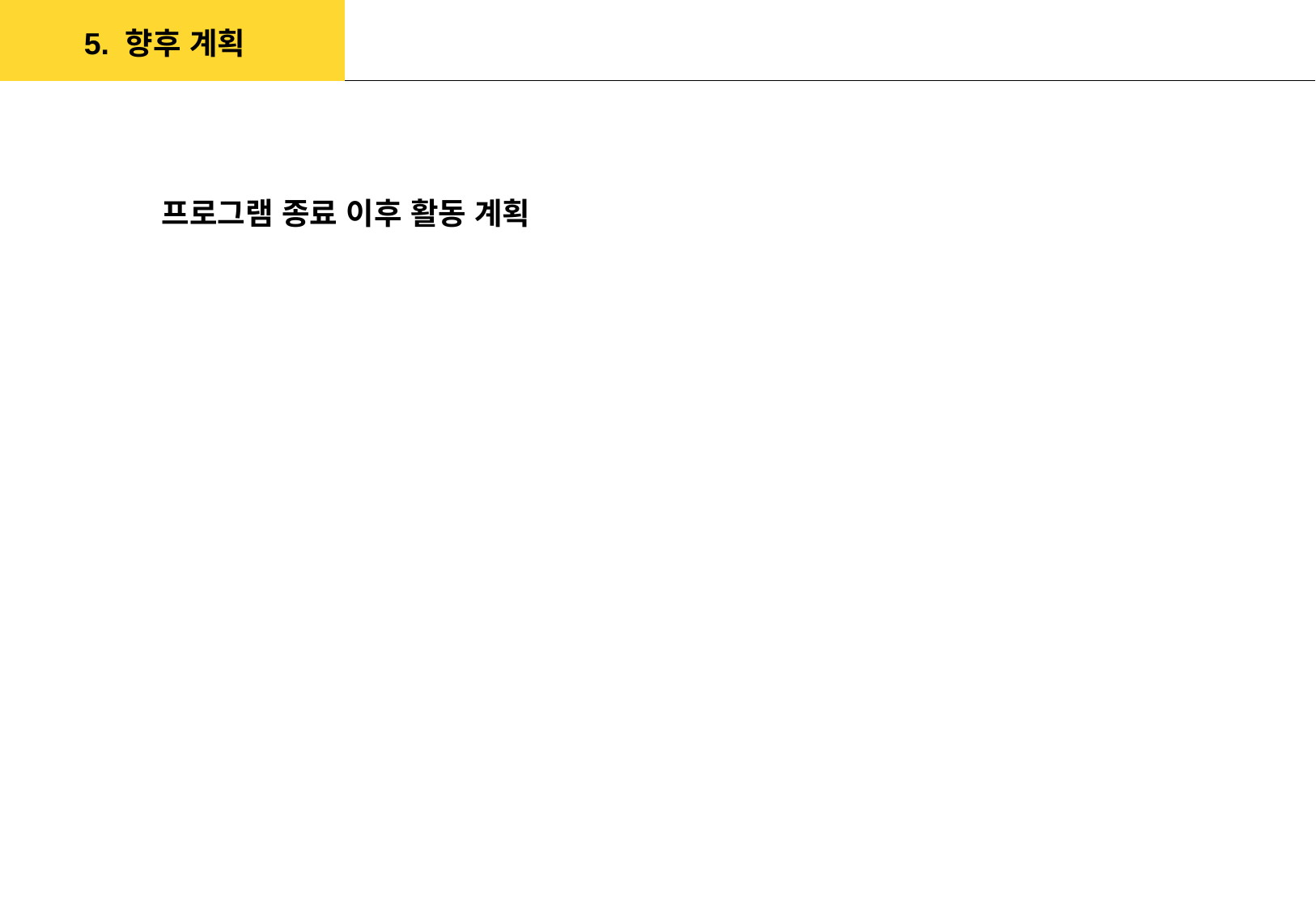

5. 향후 계획
프로그램 종료 이후 활동 계획